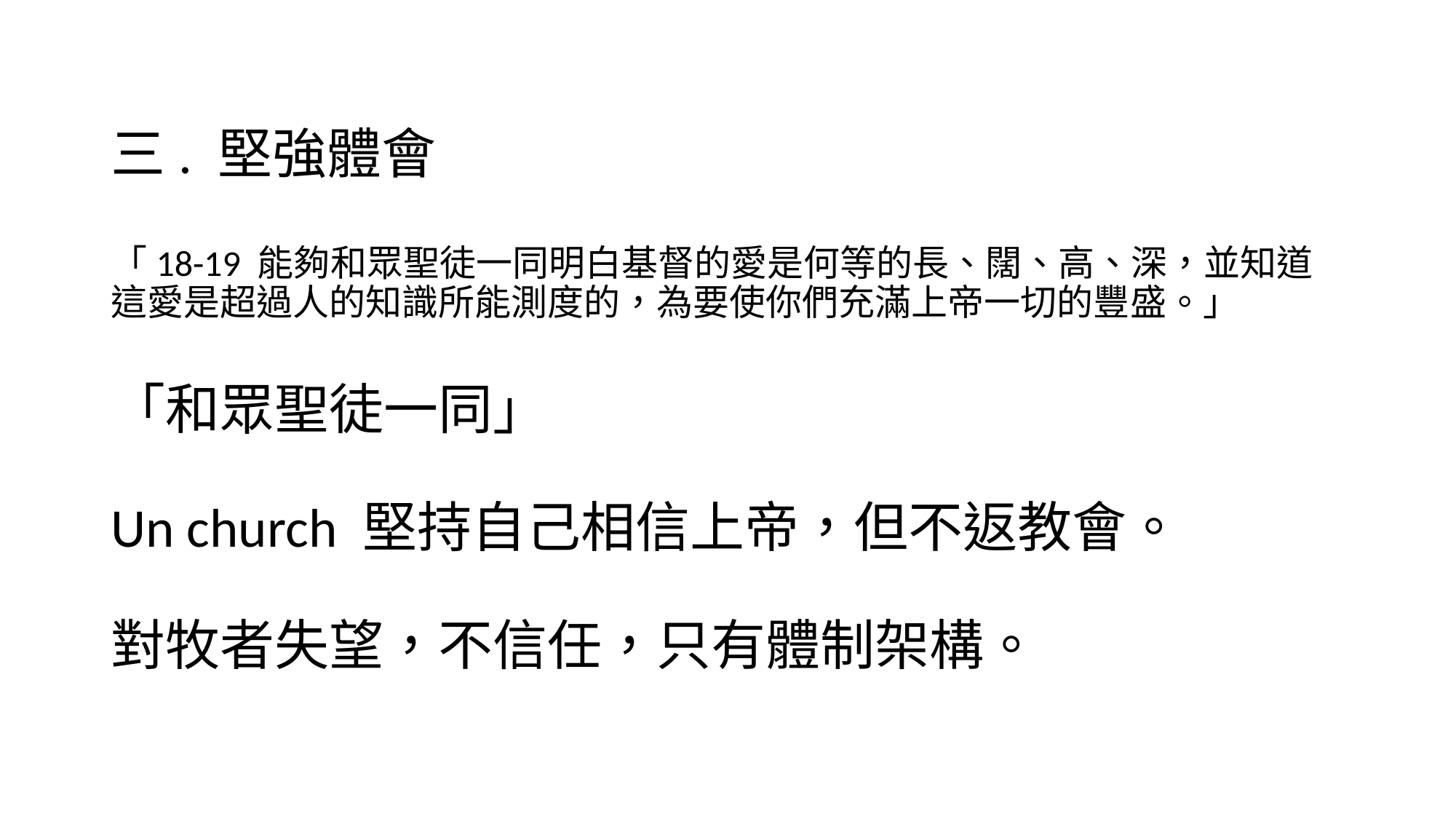

# 三. 堅強體會 「18-19 能夠和眾聖徒一同明白基督的愛是何等的長、闊、高、深，並知道這愛是超過人的知識所能測度的，為要使你們充滿上帝一切的豐盛。」 「和眾聖徒一同」 Un church 堅持自己相信上帝，但不返教會。 對牧者失望，不信任，只有體制架構。